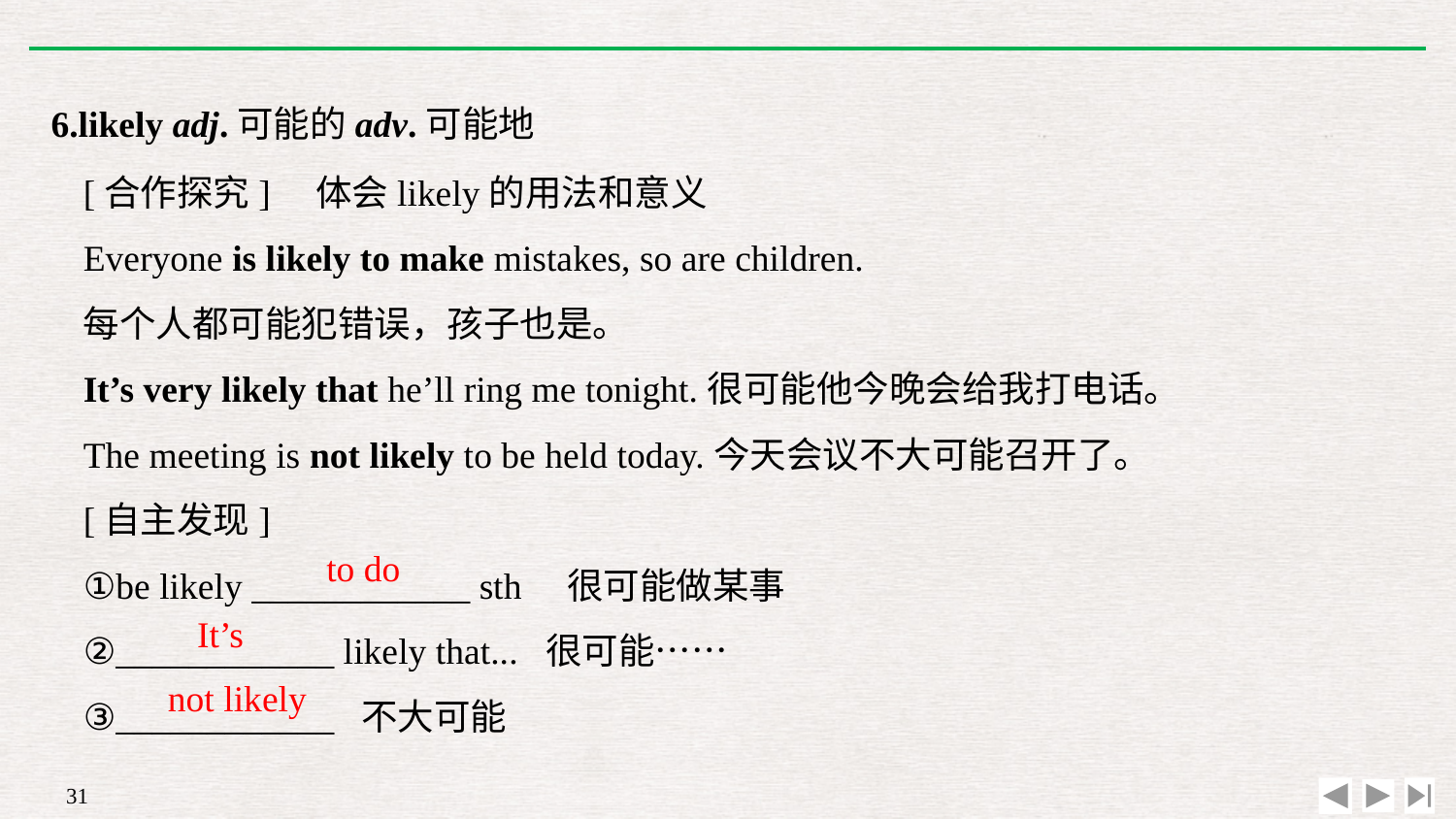

6.likely adj.可能的adv.可能地
[合作探究]　体会likely的用法和意义
Everyone is likely to make mistakes, so are children.
每个人都可能犯错误，孩子也是。
It’s very likely that he’ll ring me tonight.很可能他今晚会给我打电话。
The meeting is not likely to be held today.今天会议不大可能召开了。
[自主发现]
①be likely ____________ sth　很可能做某事
②____________ likely that...  很可能……
③____________  不大可能
to do
It’s
not likely